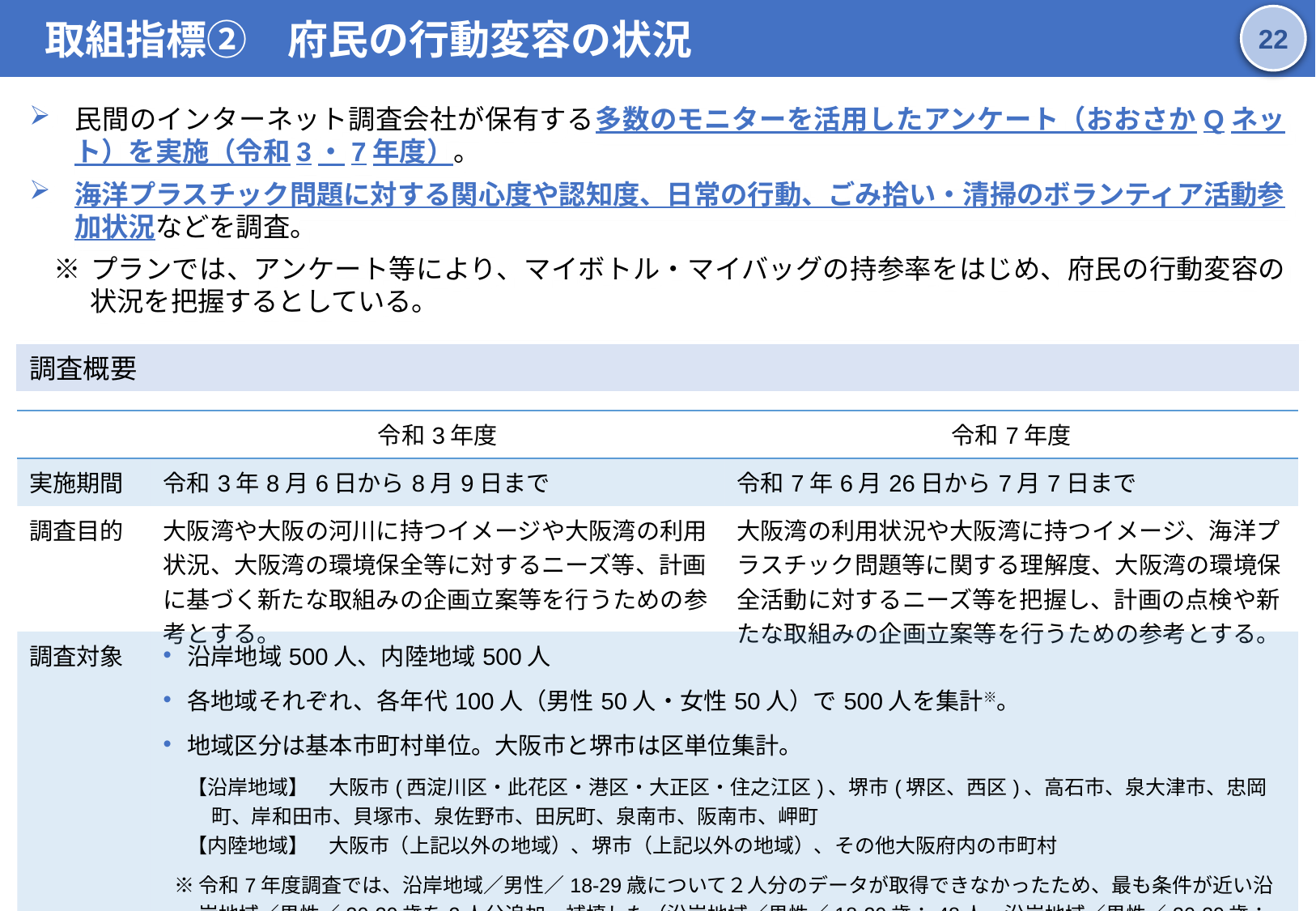

取組指標②　府民の行動変容の状況
22
民間のインターネット調査会社が保有する多数のモニターを活用したアンケート（おおさかQネット）を実施（令和3・7年度）。
海洋プラスチック問題に対する関心度や認知度、日常の行動、ごみ拾い・清掃のボランティア活動参加状況などを調査。
※	プランでは、アンケート等により、マイボトル・マイバッグの持参率をはじめ、府民の行動変容の状況を把握するとしている。
調査概要
|  | 令和3年度 | 令和7年度 |
| --- | --- | --- |
| 実施期間 | 令和3年8月6日から8月9日まで | 令和7年6月26日から7月7日まで |
| 調査目的 | 大阪湾や大阪の河川に持つイメージや大阪湾の利用状況、大阪湾の環境保全等に対するニーズ等、計画に基づく新たな取組みの企画立案等を行うための参考とする。 | 大阪湾の利用状況や大阪湾に持つイメージ、海洋プラスチック問題等に関する理解度、大阪湾の環境保全活動に対するニーズ等を把握し、計画の点検や新たな取組みの企画立案等を行うための参考とする。 |
| 調査対象 | 沿岸地域500人、内陸地域500人 各地域それぞれ、各年代100人（男性50人・女性50人）で500人を集計※。 地域区分は基本市町村単位。大阪市と堺市は区単位集計。 【沿岸地域】　大阪市(西淀川区・此花区・港区・大正区・住之江区)、堺市(堺区、西区)、高石市、泉大津市、忠岡町、岸和田市、貝塚市、泉佐野市、田尻町、泉南市、阪南市、岬町 【内陸地域】　大阪市（上記以外の地域）、堺市（上記以外の地域）、その他大阪府内の市町村 ※ 令和7年度調査では、沿岸地域／男性／18-29歳について２人分のデータが取得できなかったため、最も条件が近い沿岸地域／男性／30-39歳を2人分追加、補填した（沿岸地域／男性／18-29歳：48人、沿岸地域／男性／30-39歳：52人）。 |  |